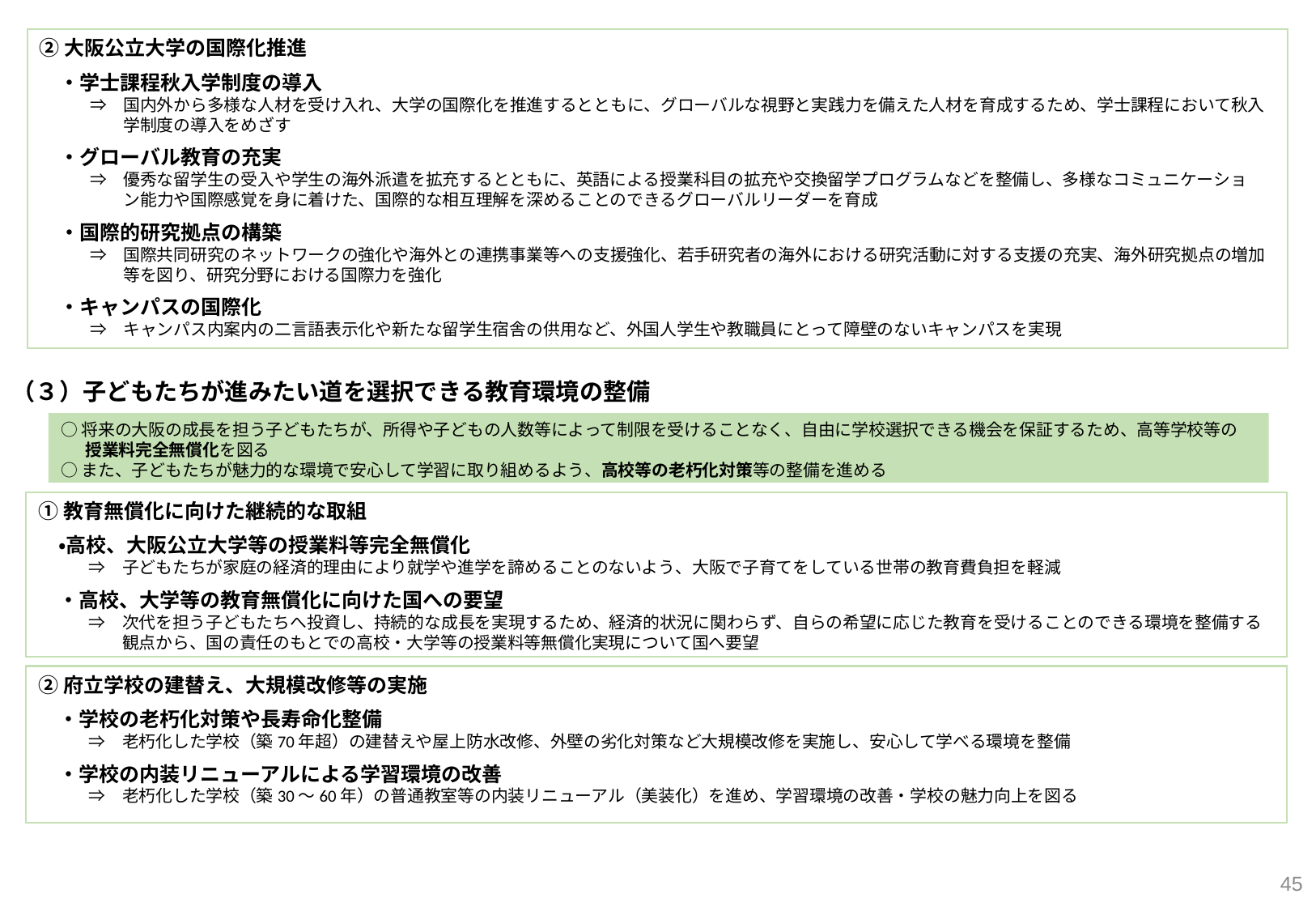

②大阪公立大学の国際化推進
　・学士課程秋入学制度の導入
　　　⇒　国内外から多様な人材を受け入れ、大学の国際化を推進するとともに、グローバルな視野と実践力を備えた人材を育成するため、学士課程において秋入
　　　　　学制度の導入をめざす
　・グローバル教育の充実
　　　⇒　優秀な留学生の受入や学生の海外派遣を拡充するとともに、英語による授業科目の拡充や交換留学プログラムなどを整備し、多様なコミュニケーショ
　　　　　ン能力や国際感覚を身に着けた、国際的な相互理解を深めることのできるグローバルリーダーを育成
　・国際的研究拠点の構築
　　　⇒　国際共同研究のネットワークの強化や海外との連携事業等への支援強化、若手研究者の海外における研究活動に対する支援の充実、海外研究拠点の増加
　　　　　等を図り、研究分野における国際力を強化
　・キャンパスの国際化
　　　⇒　キャンパス内案内の二言語表示化や新たな留学生宿舎の供用など、外国人学生や教職員にとって障壁のないキャンパスを実現
（３）子どもたちが進みたい道を選択できる教育環境の整備
○将来の大阪の成長を担う子どもたちが、所得や子どもの人数等によって制限を受けることなく、自由に学校選択できる機会を保証するため、高等学校等の
 　授業料完全無償化を図る
○また、子どもたちが魅力的な環境で安心して学習に取り組めるよう、高校等の老朽化対策等の整備を進める
①教育無償化に向けた継続的な取組
　・高校、大阪公立大学等の授業料等完全無償化
　　　⇒　子どもたちが家庭の経済的理由により就学や進学を諦めることのないよう、大阪で子育てをしている世帯の教育費負担を軽減
　・高校、大学等の教育無償化に向けた国への要望
　　　⇒　次代を担う子どもたちへ投資し、持続的な成長を実現するため、経済的状況に関わらず、自らの希望に応じた教育を受けることのできる環境を整備する
　　　　　観点から、国の責任のもとでの高校・大学等の授業料等無償化実現について国へ要望

②府立学校の建替え、大規模改修等の実施
　・学校の老朽化対策や長寿命化整備
　　　⇒　老朽化した学校（築70年超）の建替えや屋上防水改修、外壁の劣化対策など大規模改修を実施し、安心して学べる環境を整備
　・学校の内装リニューアルによる学習環境の改善
　　　⇒　老朽化した学校（築30～60年）の普通教室等の内装リニューアル（美装化）を進め、学習環境の改善・学校の魅力向上を図る
45